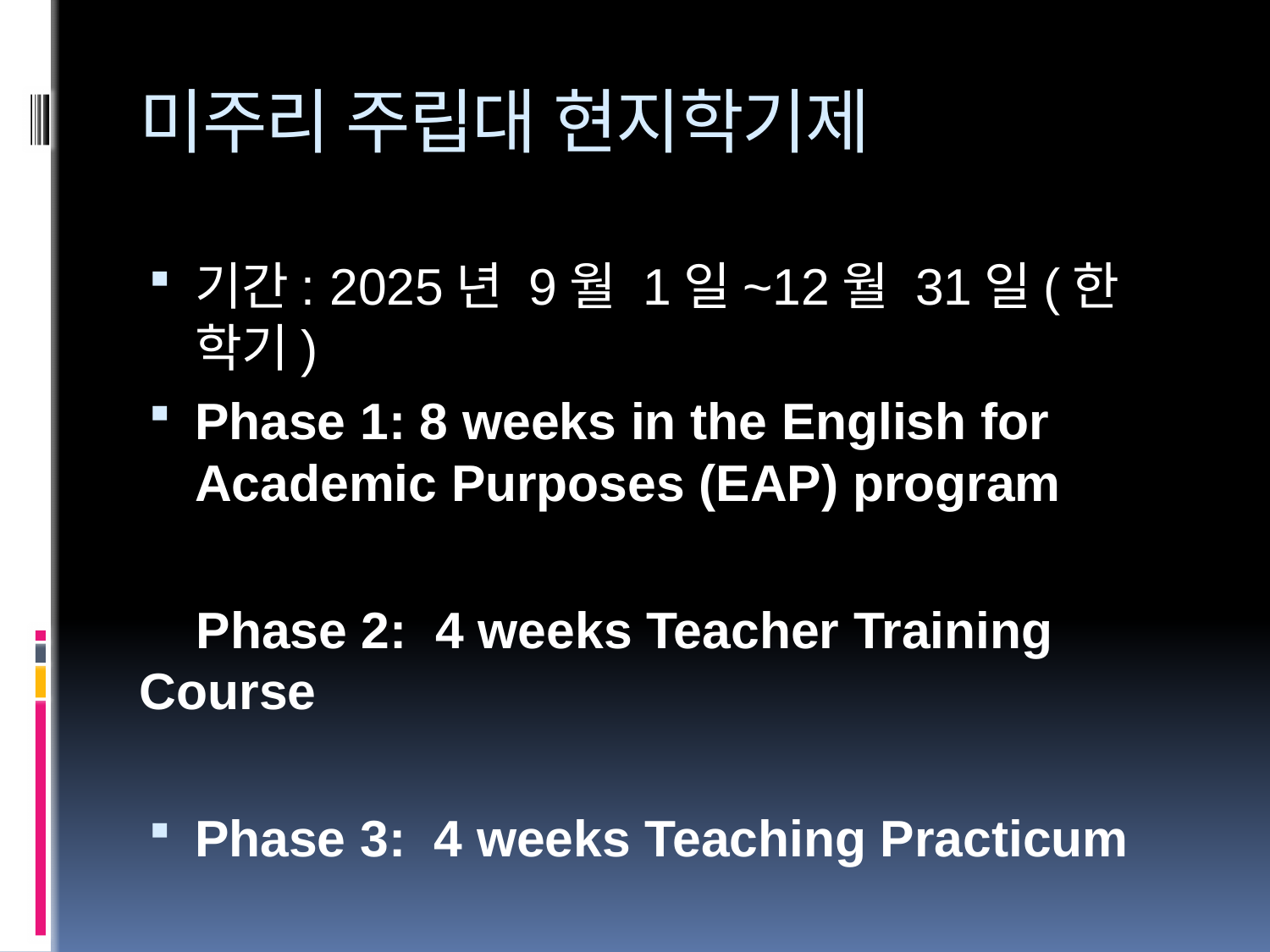

# 미주리 주립대 현지학기제
기간: 2025년 9월 1일~12월 31일(한 학기)
Phase 1: 8 weeks in the English for       	Academic Purposes (EAP) program

    Phase 2:  4 weeks Teacher Training Course

Phase 3:  4 weeks Teaching Practicum